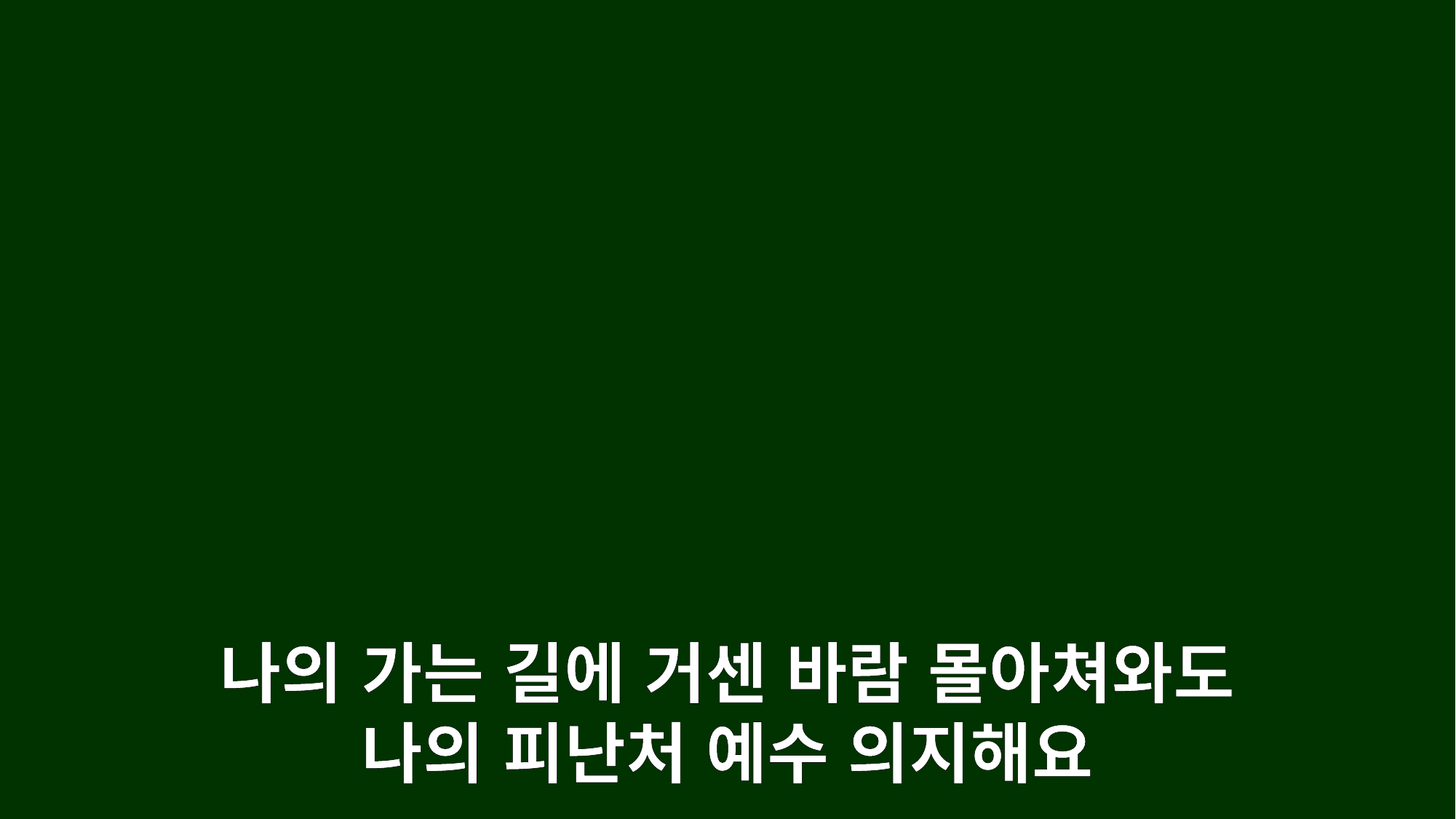

나의 가는 길에 거센 바람 몰아쳐와도
나의 피난처 예수 의지해요